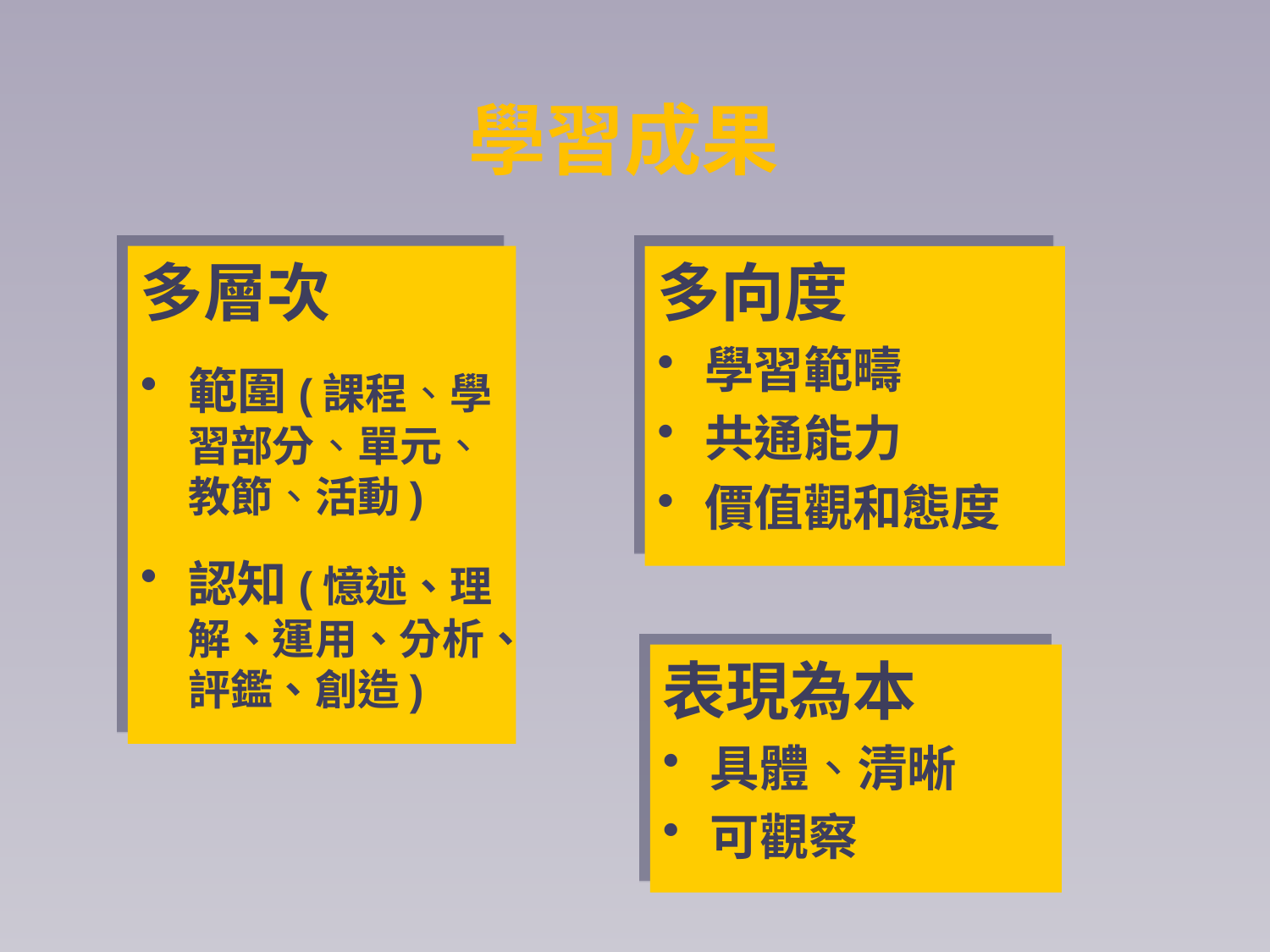

# 學習成果
多層次
範圍(課程、學習部分、單元、教節、活動)
認知(憶述、理解、運用、分析、評鑑、創造)

多向度
學習範疇
共通能力
價值觀和態度
表現為本
具體、清晰
可觀察